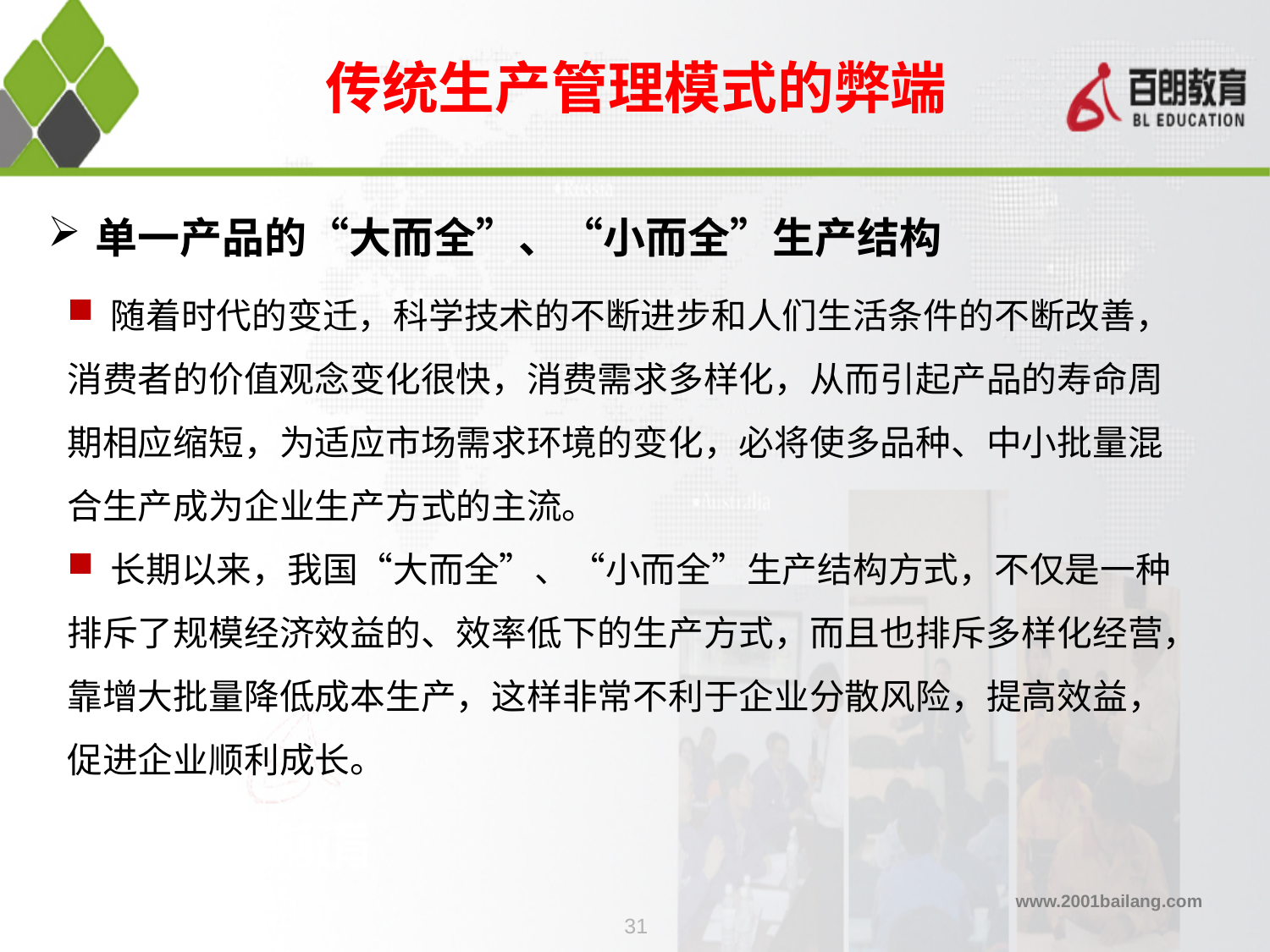

传统生产管理模式的弊端
单一产品的“大而全”、“小而全”生产结构
 随着时代的变迁，科学技术的不断进步和人们生活条件的不断改善，消费者的价值观念变化很快，消费需求多样化，从而引起产品的寿命周期相应缩短，为适应市场需求环境的变化，必将使多品种、中小批量混合生产成为企业生产方式的主流。
 长期以来，我国“大而全”、“小而全”生产结构方式，不仅是一种排斥了规模经济效益的、效率低下的生产方式，而且也排斥多样化经营，靠增大批量降低成本生产，这样非常不利于企业分散风险，提高效益，促进企业顺利成长。
31